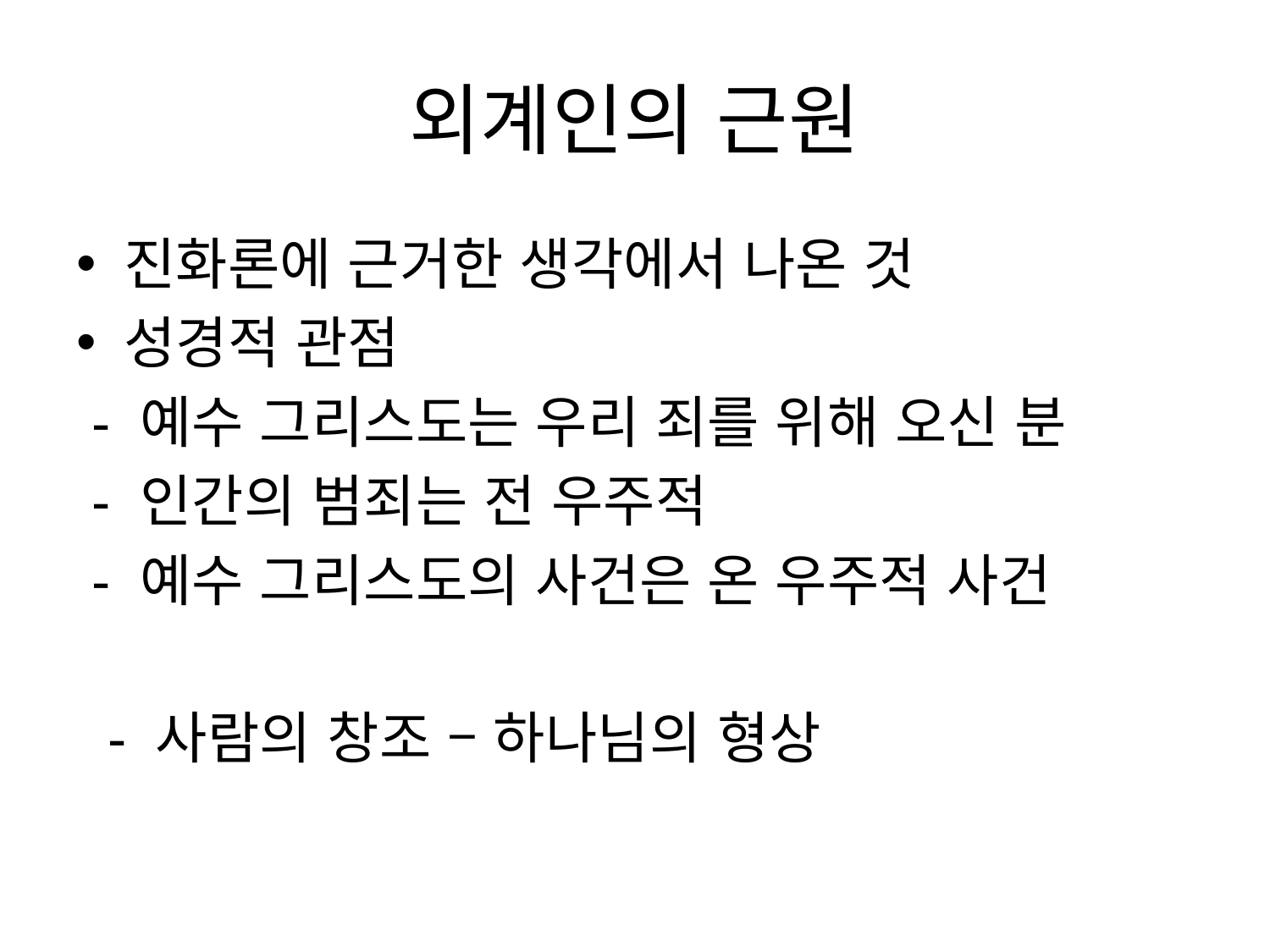

# 외계인의 근원
진화론에 근거한 생각에서 나온 것
성경적 관점
 - 예수 그리스도는 우리 죄를 위해 오신 분
 - 인간의 범죄는 전 우주적
 - 예수 그리스도의 사건은 온 우주적 사건

  - 사람의 창조 – 하나님의 형상